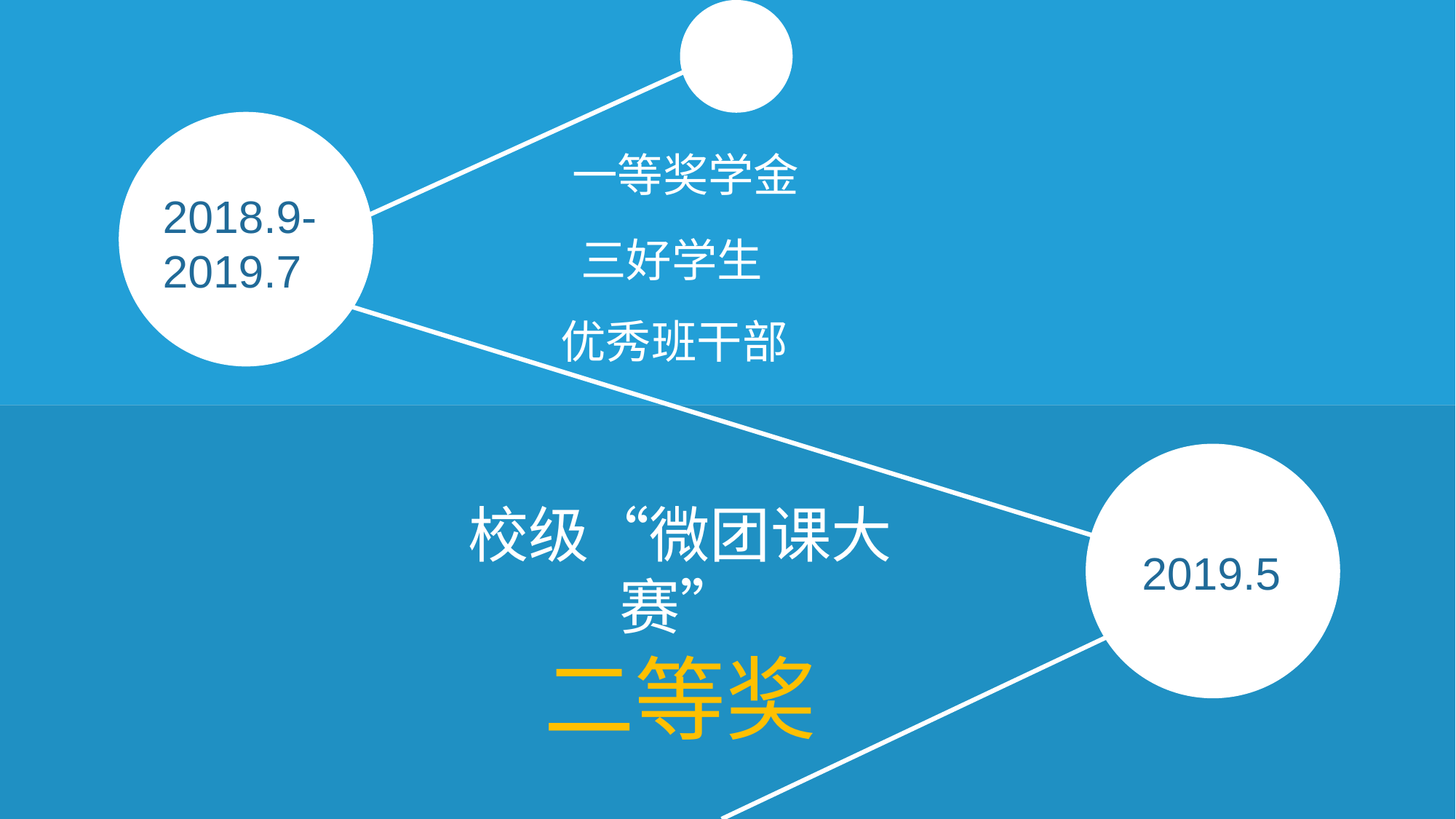

一等奖学金
        三好学生
      优秀班干部

2018.9-2019.7

校级“微团课大赛”
二等奖

2019.5